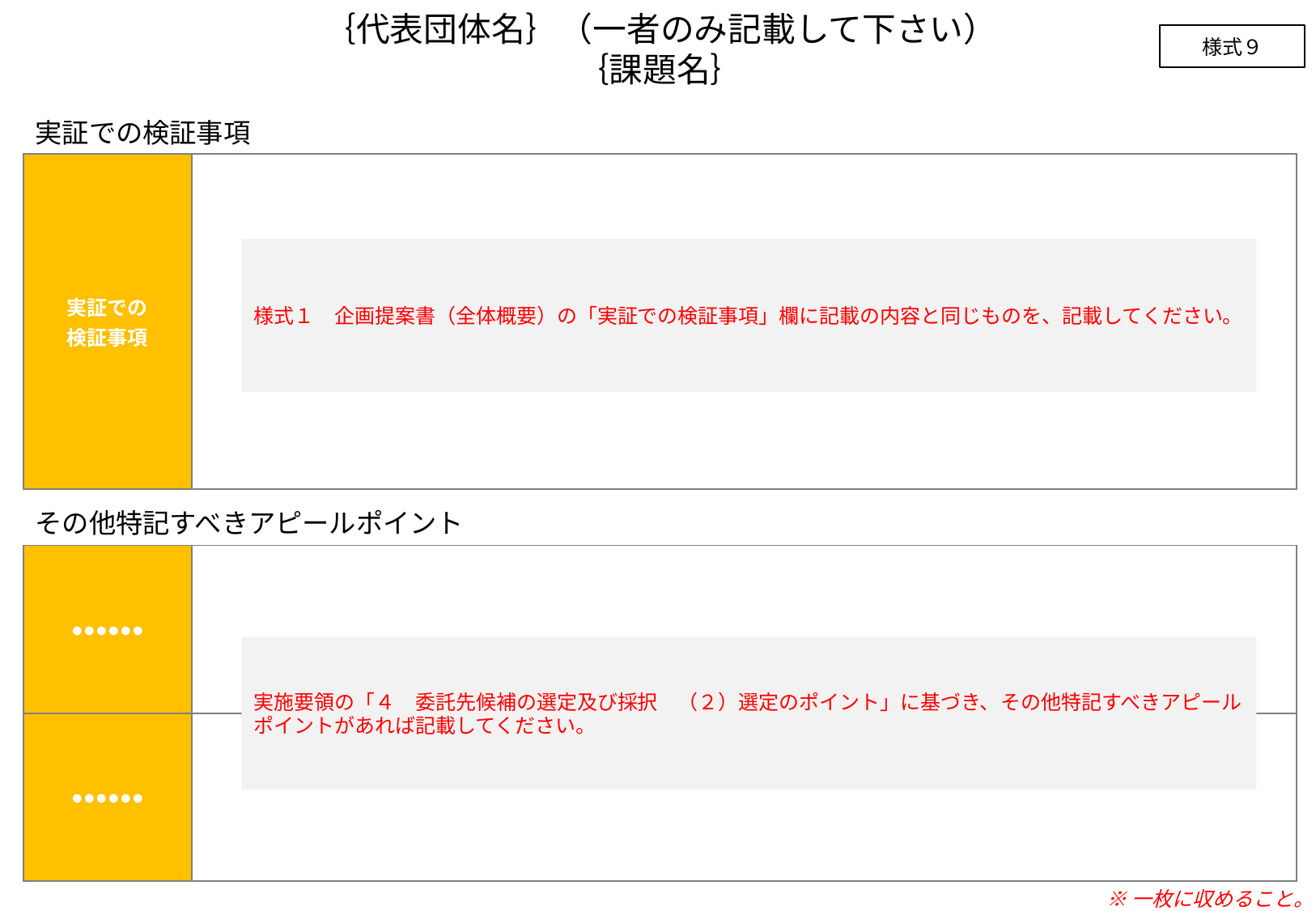

｛代表団体名｝（一者のみ記載して下さい）
｛課題名｝
様式９
実証での検証事項
| 実証での 検証事項 |  |
| --- | --- |
様式１　企画提案書（全体概要）の「実証での検証事項」欄に記載の内容と同じものを、記載してください。
その他特記すべきアピールポイント
| ●●●●●● |  |
| --- | --- |
| ●●●●●● |  |
実施要領の「４　委託先候補の選定及び採択　（２）選定のポイント」に基づき、その他特記すべきアピールポイントがあれば記載してください。
※一枚に収めること。